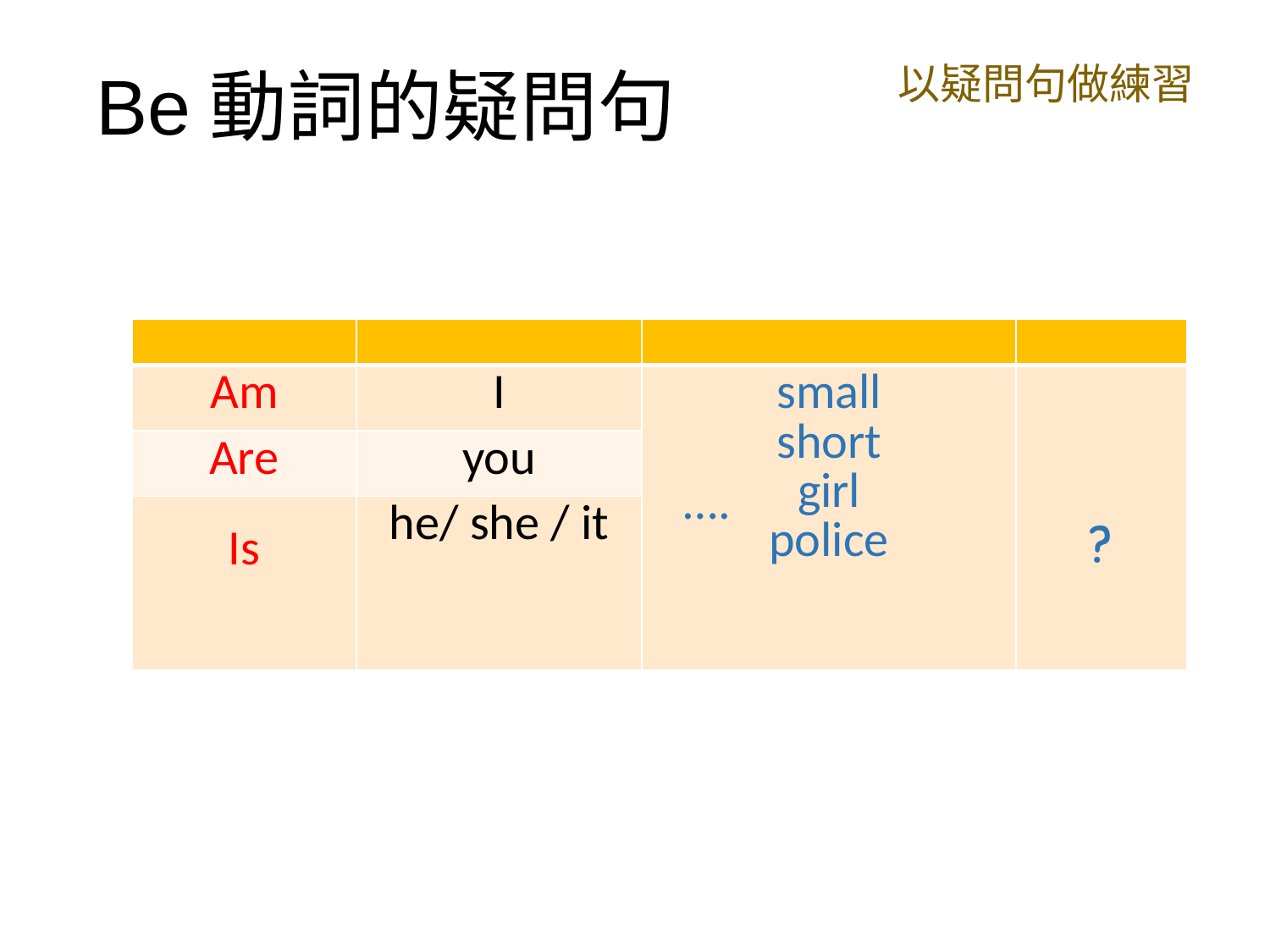

以疑問句做練習
# Be動詞的疑問句
|  |  |  |  |
| --- | --- | --- | --- |
| Am | I | small short girl police | ? |
| Are | you |  |  |
| Is | he/ she / it |  |  |
….